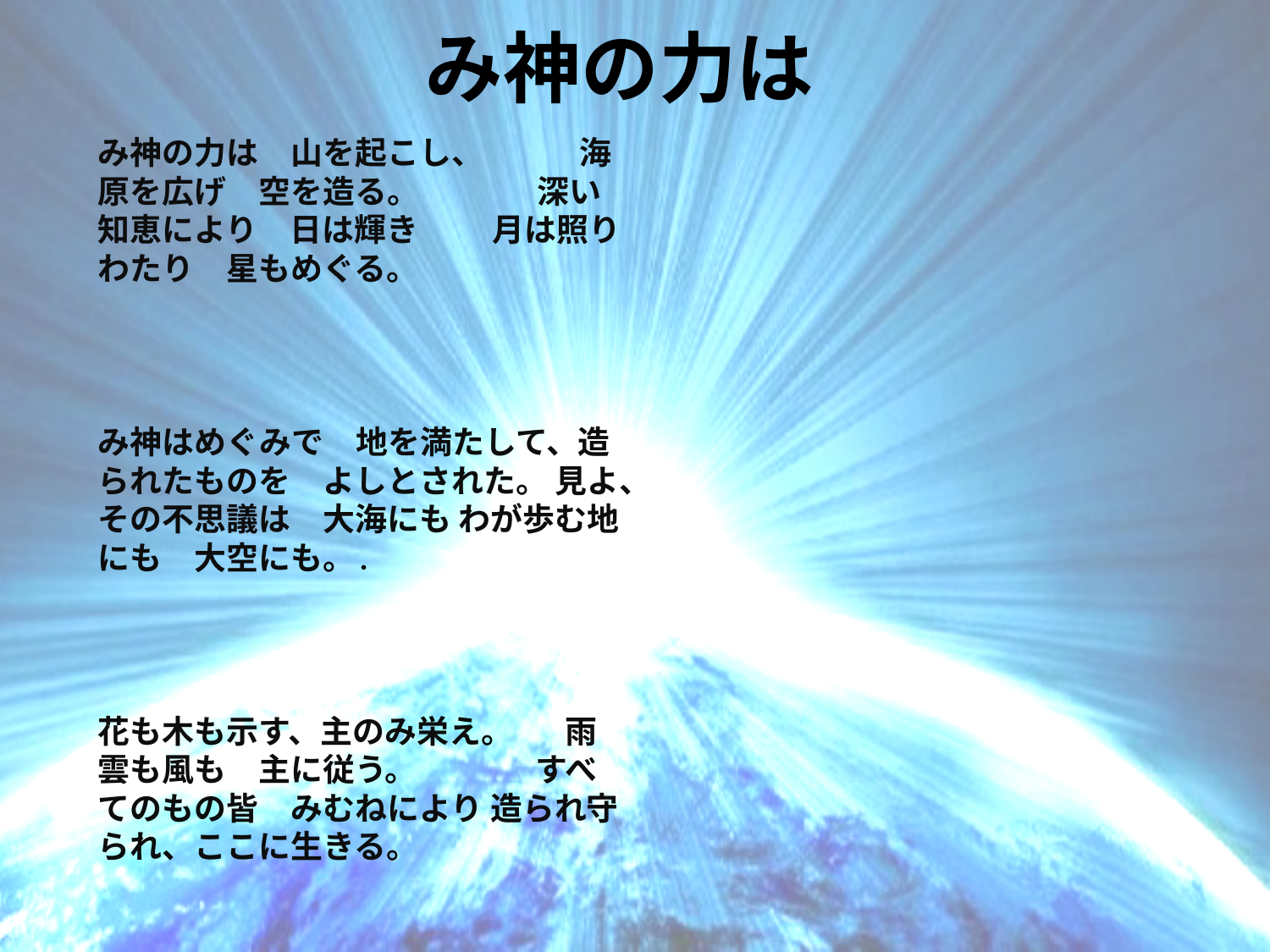

# み神の力は
み神の力は　山を起こし、             海原を広げ　空を造る。                深い知恵により　日は輝き          月は照りわたり　星もめぐる。

み神はめぐみで　地を満たして、造られたものを　よしとされた。 見よ、その不思議は　大海にも わが歩む地にも　大空にも。.

花も木も示す、主のみ栄え。       雨雲も風も　主に従う。                すべてのもの皆　みむねにより 造られ守られ、ここに生きる。